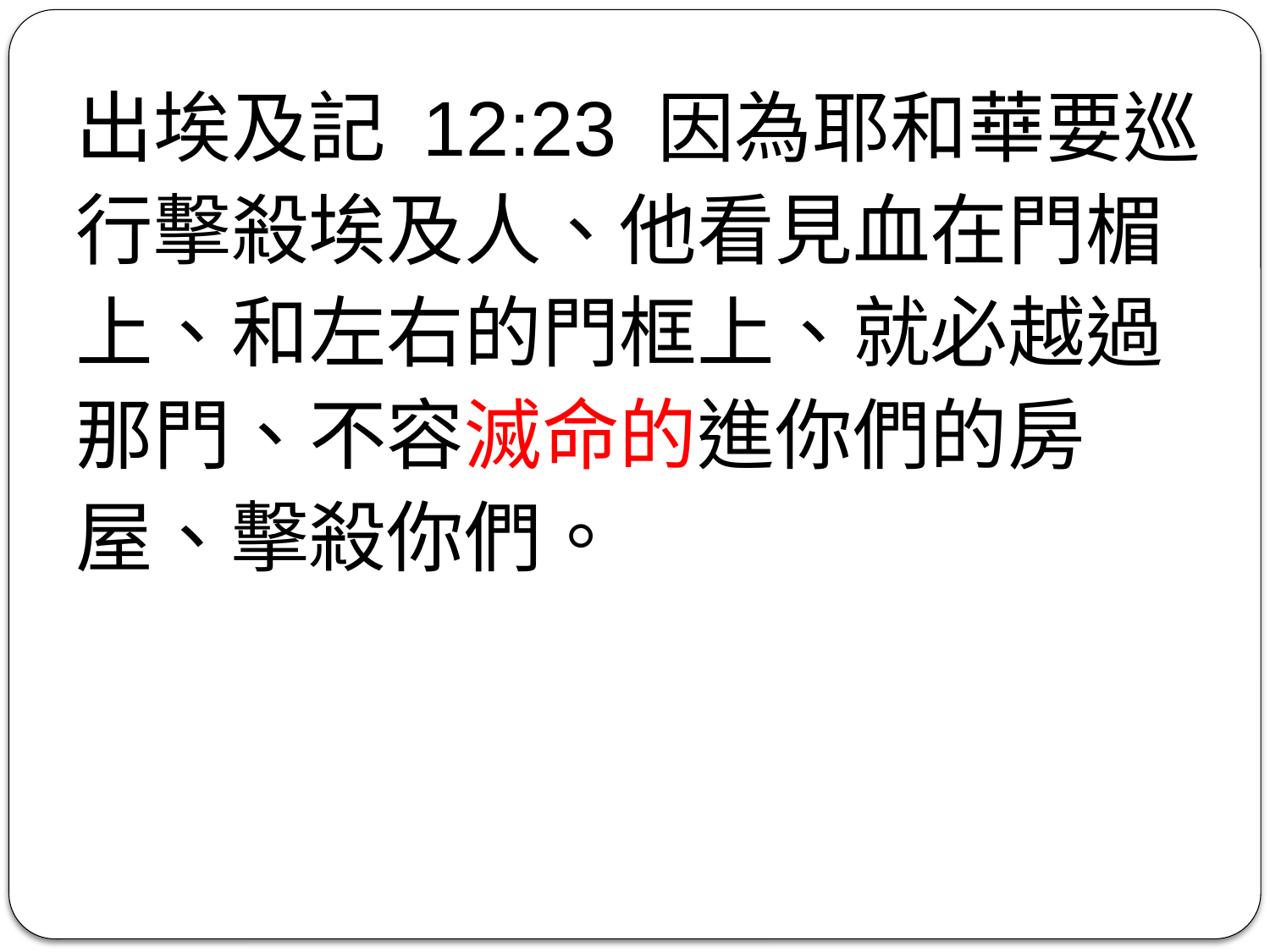

出埃及記 12:23 因為耶和華要巡行擊殺埃及人、他看見血在門楣上、和左右的門框上、就必越過那門、不容滅命的進你們的房屋、擊殺你們。